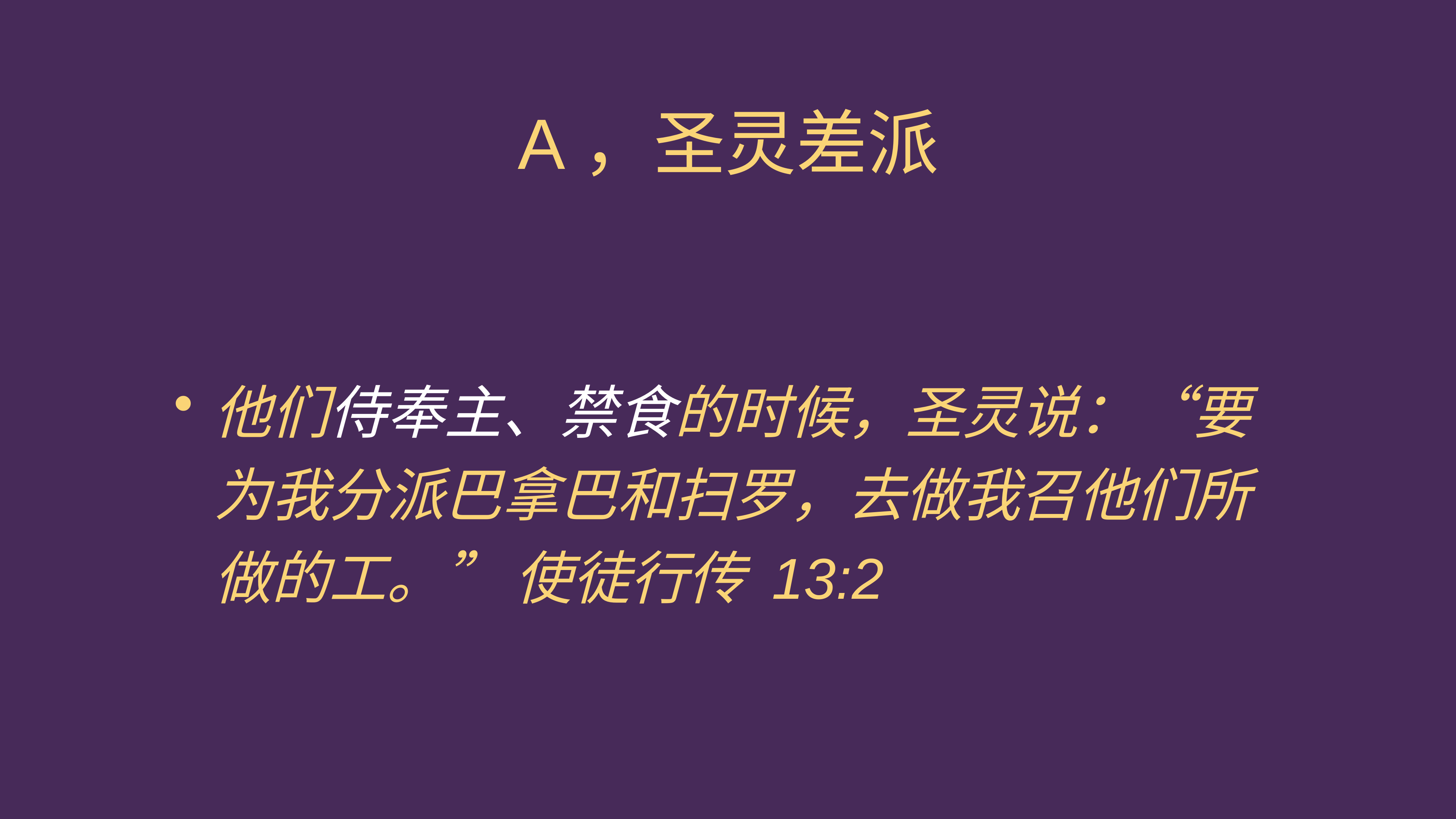

# A，圣灵差派

他们侍奉主、禁食的时候，圣灵说：“要为我分派巴拿巴和扫罗，去做我召他们所做的工。” 使徒行传 13:2